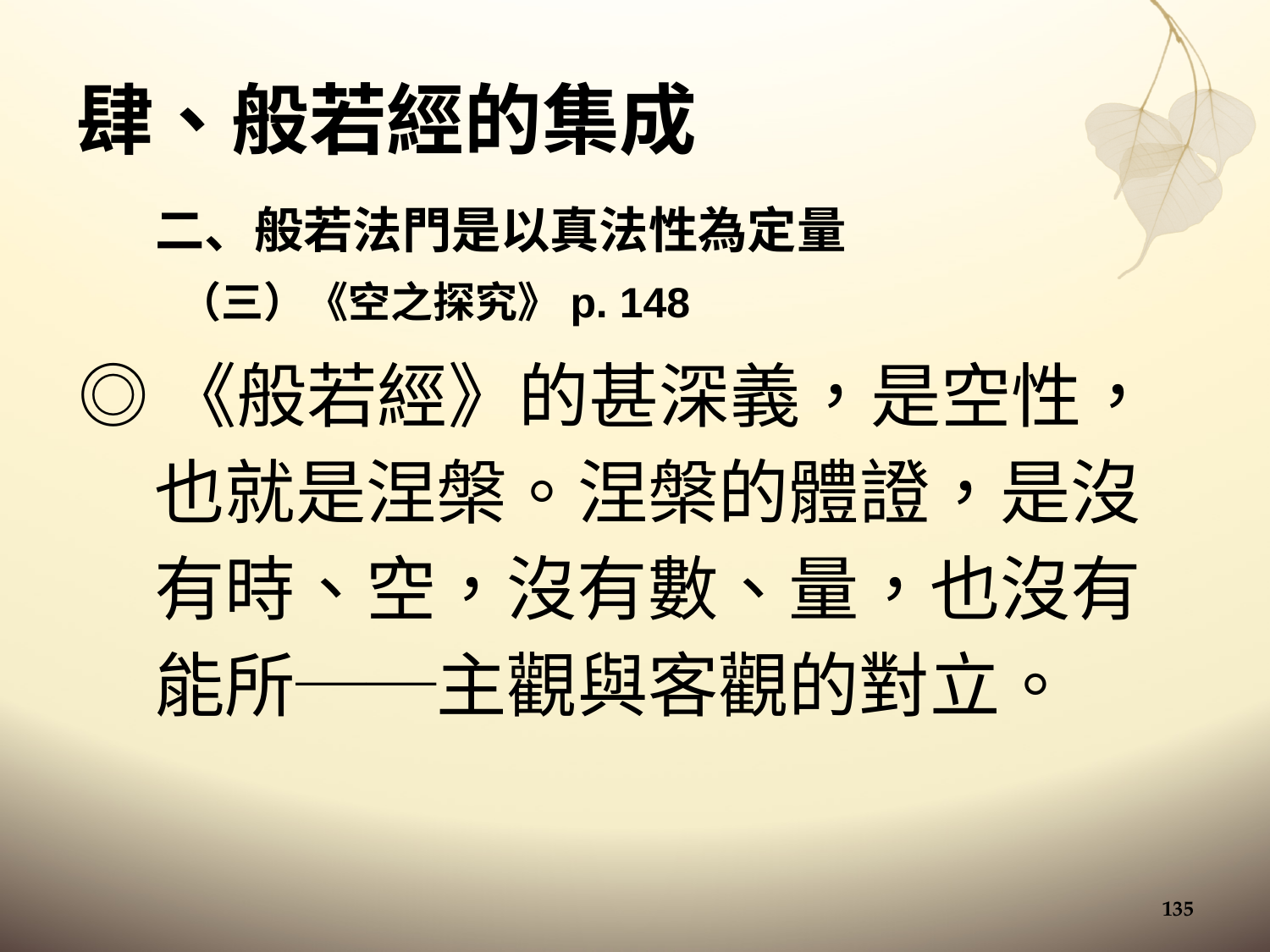

# 肆、般若經的集成
二、般若法門是以真法性為定量
（三）《空之探究》p. 148
◎《般若經》的甚深義，是空性，也就是涅槃。涅槃的體證，是沒有時、空，沒有數、量，也沒有能所──主觀與客觀的對立。
135